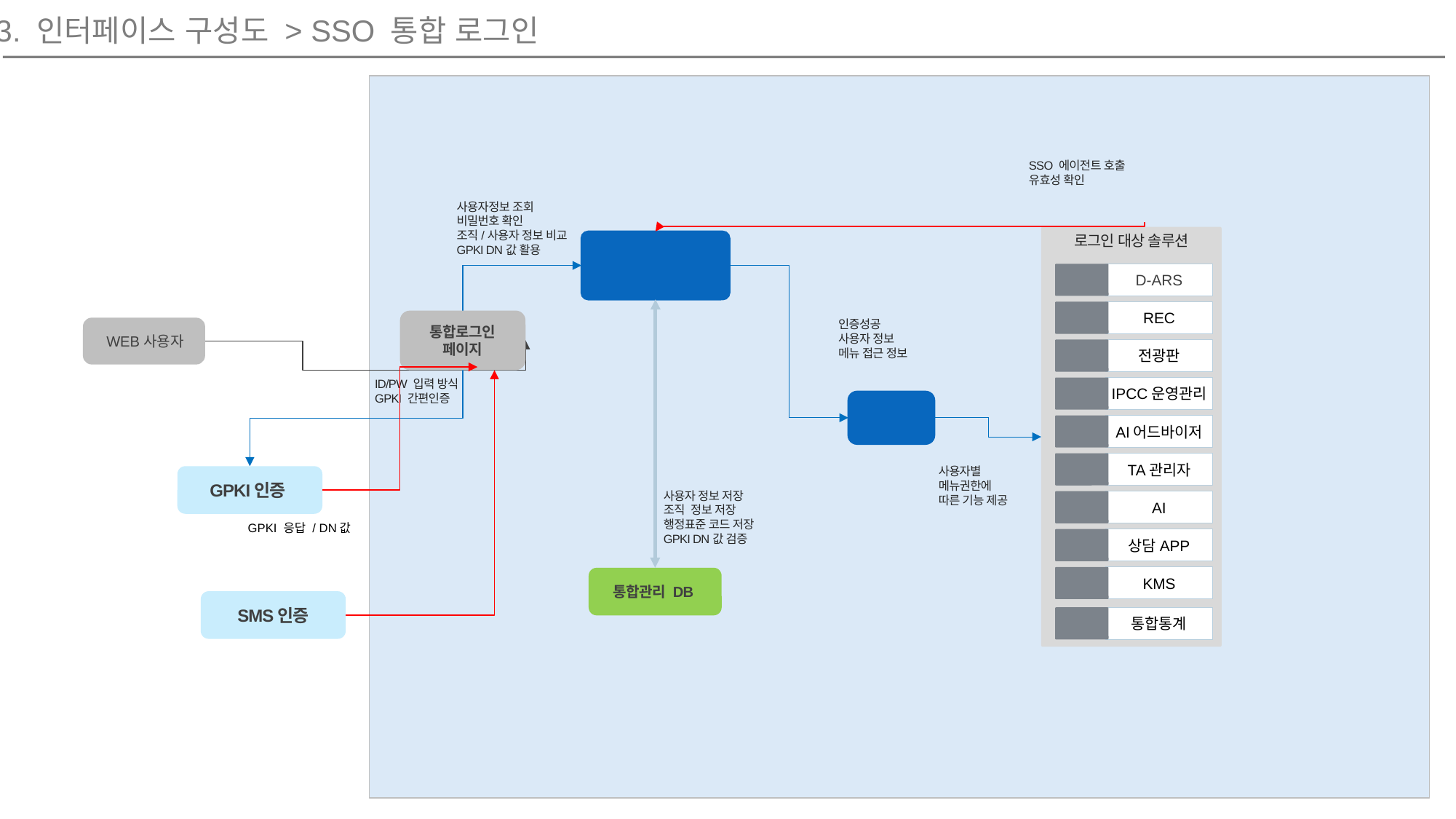

3. 인터페이스 구성도 > SSO 통합 로그인
민간클라우드
SSO 에이전트 호출
유효성 확인
사용자정보 조회
비밀번호 확인
조직/사용자 정보 비교
GPKI DN값 활용
로그인 대상 솔루션
SSO 인증서버
유효성 체크
D-ARS
유효성 체크
REC
통합로그인
페이지
인증성공
사용자 정보
메뉴 접근 정보
WEB사용자
유효성 체크
전광판
ID/PW 입력 방식
GPKI 간편인증
유효성 체크
IPCC운영관리
통합관리
유효성 체크
AI어드바이저
유효성 체크
TA관리자
사용자별
메뉴권한에
따른 기능 제공
GPKI인증
사용자 정보 저장
조직  정보 저장
행정표준 코드 저장
GPKI DN값 검증
유효성 체크
AI
GPKI 응답 / DN값
유효성 체크
상담APP
유효성 체크
KMS
통합관리 DB
SMS인증
유효성 체크
통합통계